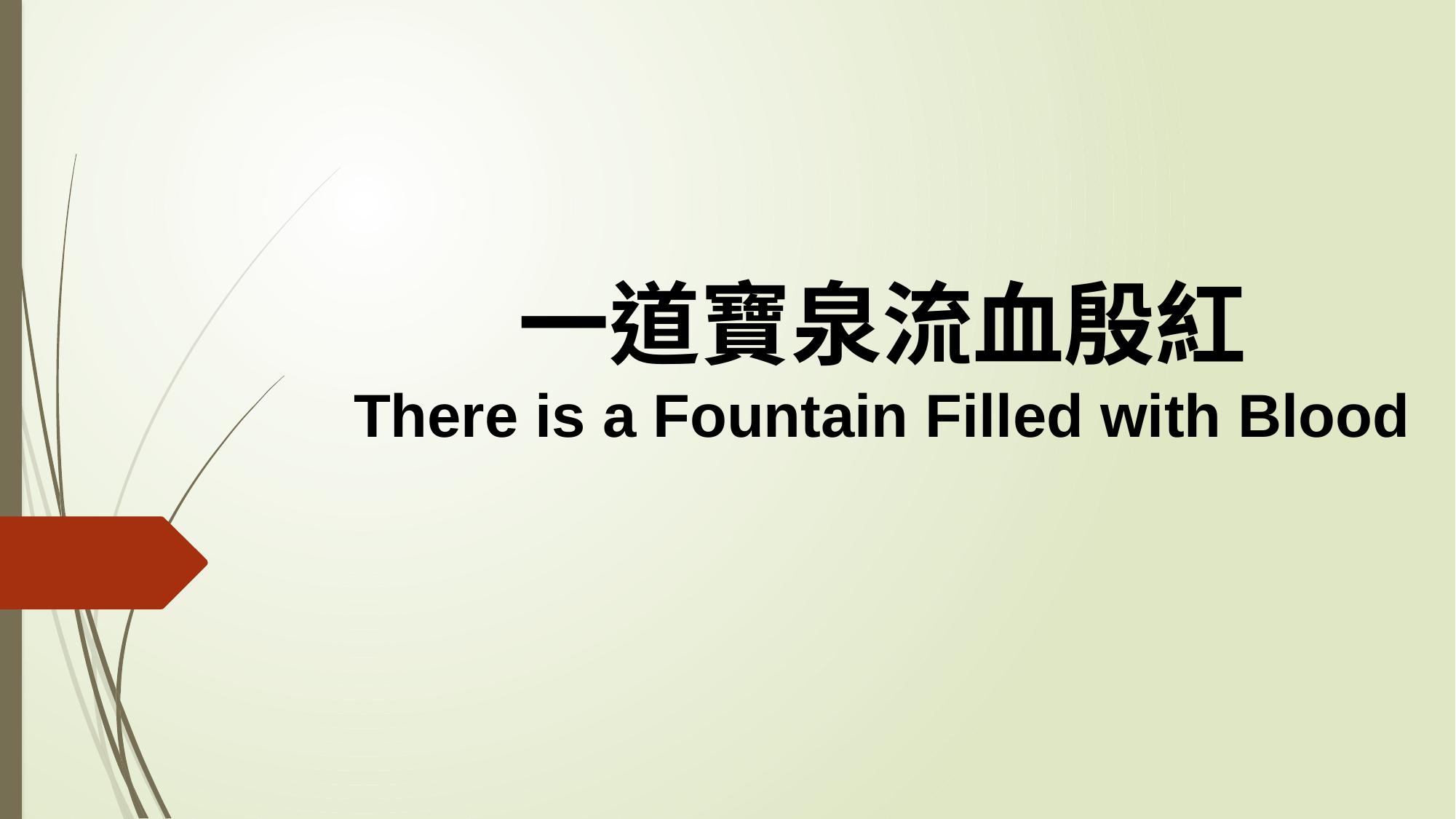

# 一道寶泉流血殷紅 There is a Fountain Filled with Blood